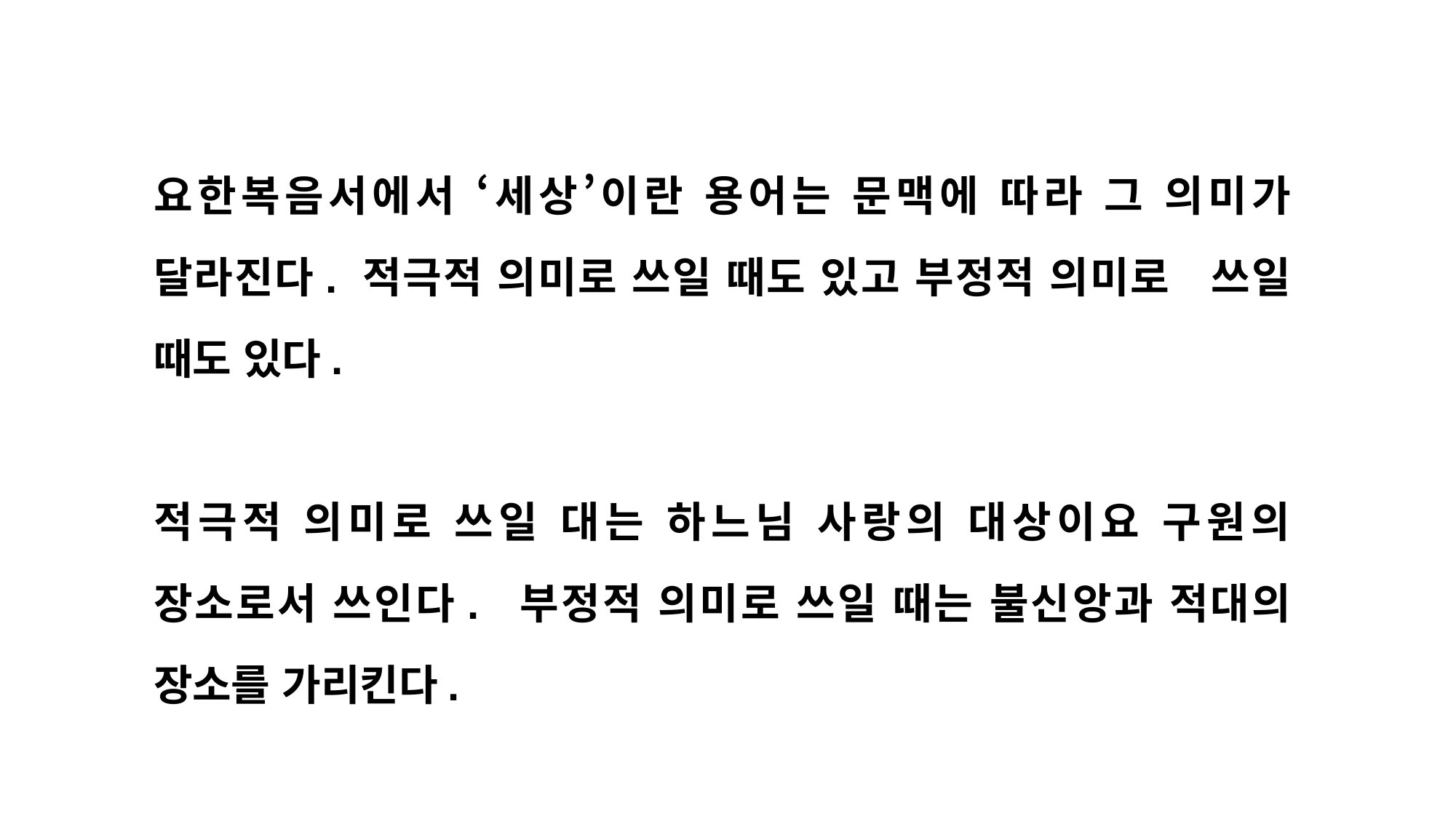

요한복음서에서 ‘세상’이란 용어는 문맥에 따라 그 의미가 달라진다. 적극적 의미로 쓰일 때도 있고 부정적 의미로   쓰일 때도 있다.

적극적 의미로 쓰일 대는 하느님 사랑의 대상이요 구원의 장소로서 쓰인다.  부정적 의미로 쓰일 때는 불신앙과 적대의 장소를 가리킨다.